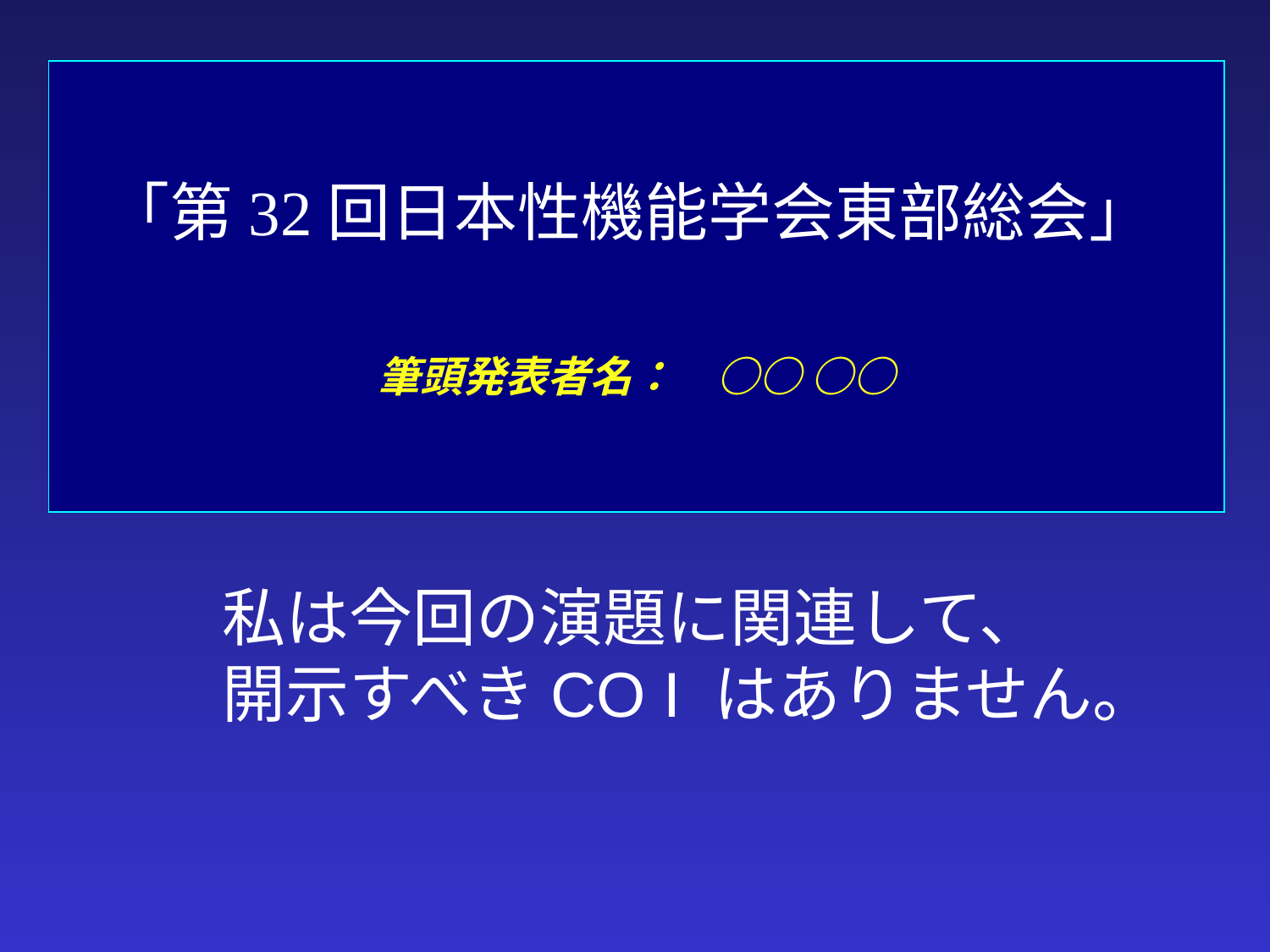

「第32回日本性機能学会東部総会」
筆頭発表者名：　○○ ○○

私は今回の演題に関連して、
開示すべきCO I はありません。